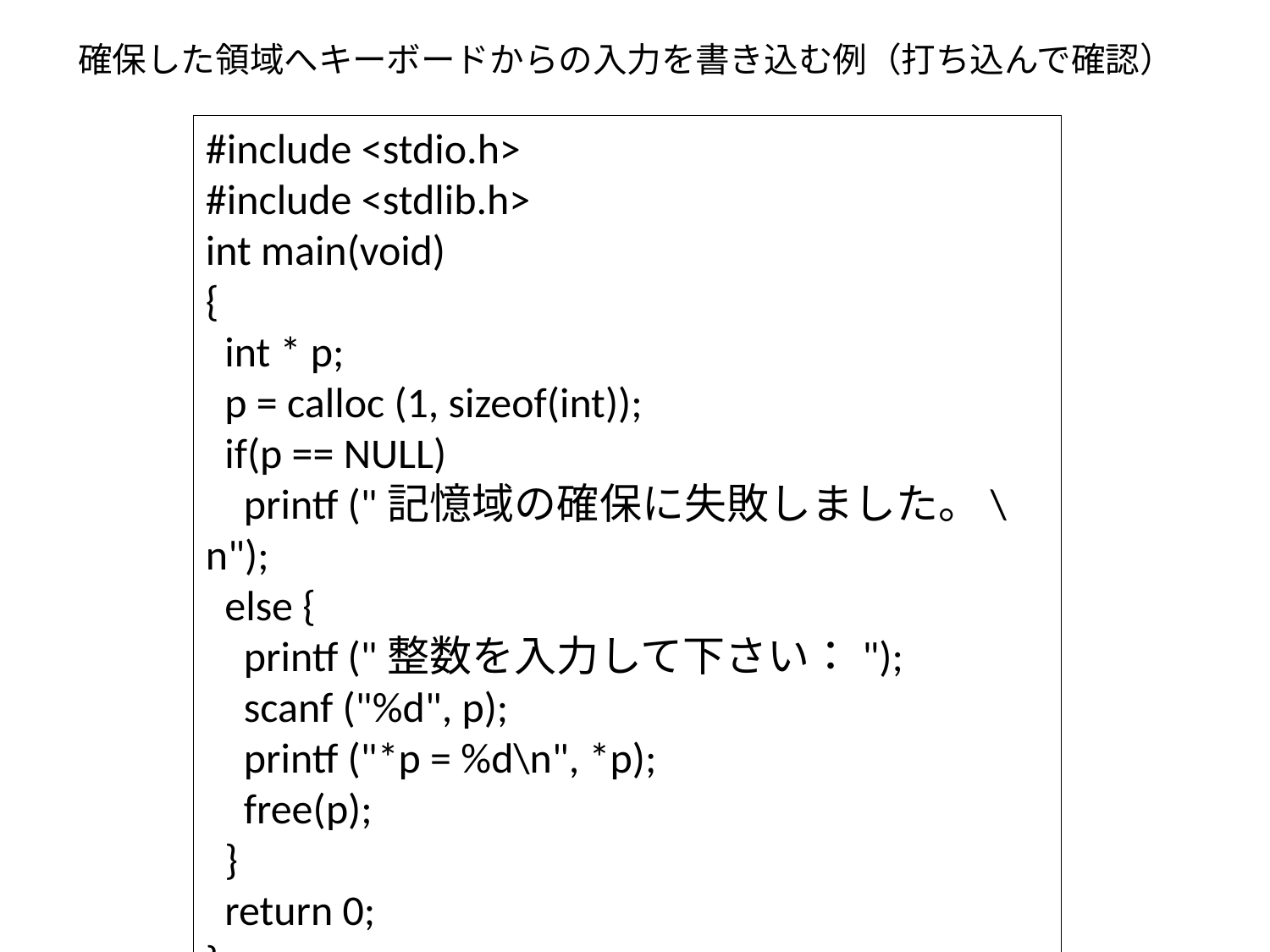

# 確保した領域へキーボードからの入力を書き込む例（打ち込んで確認）
#include <stdio.h>
#include <stdlib.h>
int main(void)
{
  int * p;
  p = calloc (1, sizeof(int));
  if(p == NULL)
    printf ("記憶域の確保に失敗しました。\n");
  else {
    printf ("整数を入力して下さい：");
    scanf ("%d", p);
    printf ("*p = %d\n", *p);
    free(p);
  }
  return 0;
}